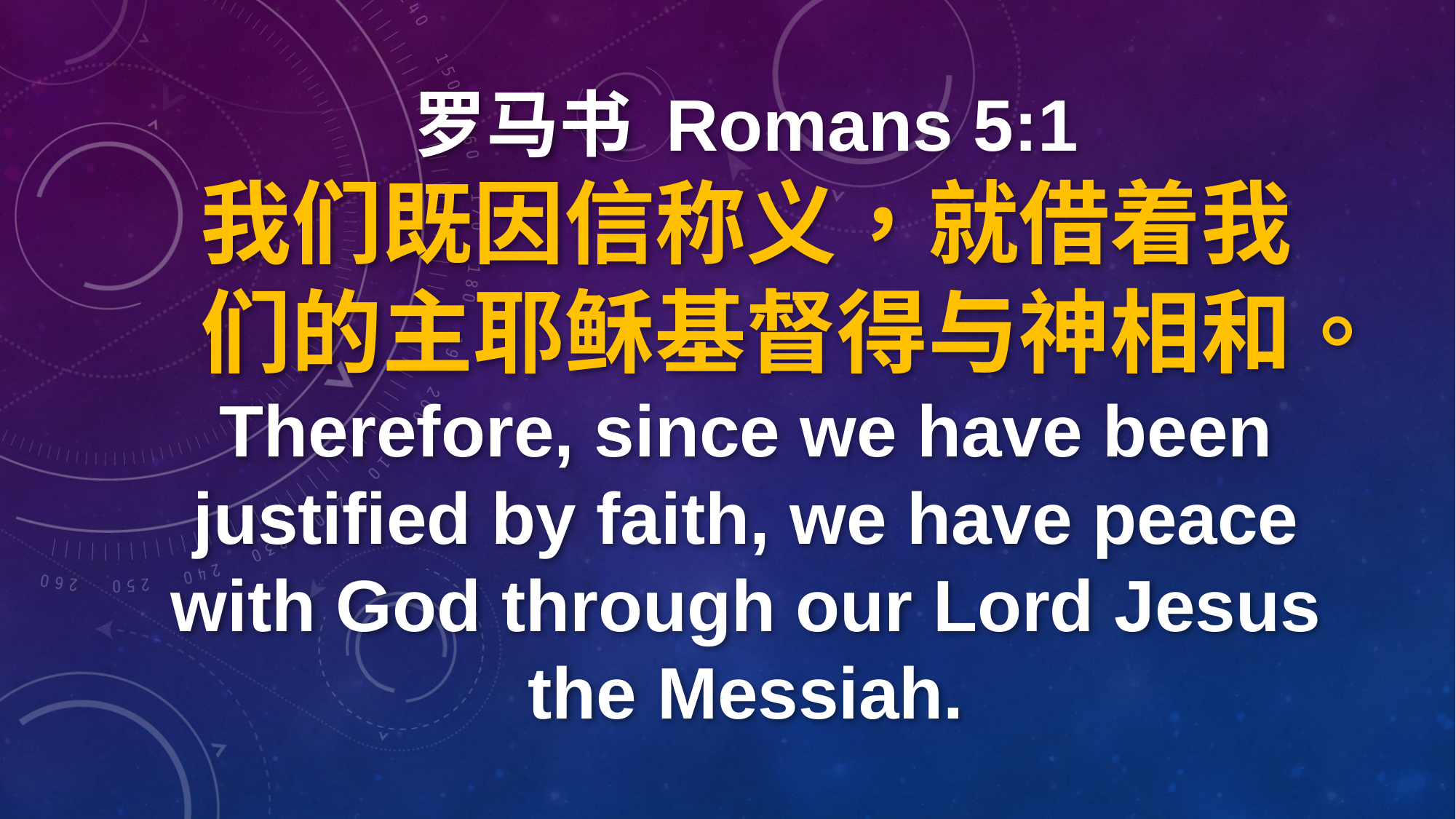

罗马书 Romans 5:1
我们既因信称义，就借着我们的主耶稣基督得与神相和。Therefore, since we have been justified by faith, we have peace with God through our Lord Jesus the Messiah.